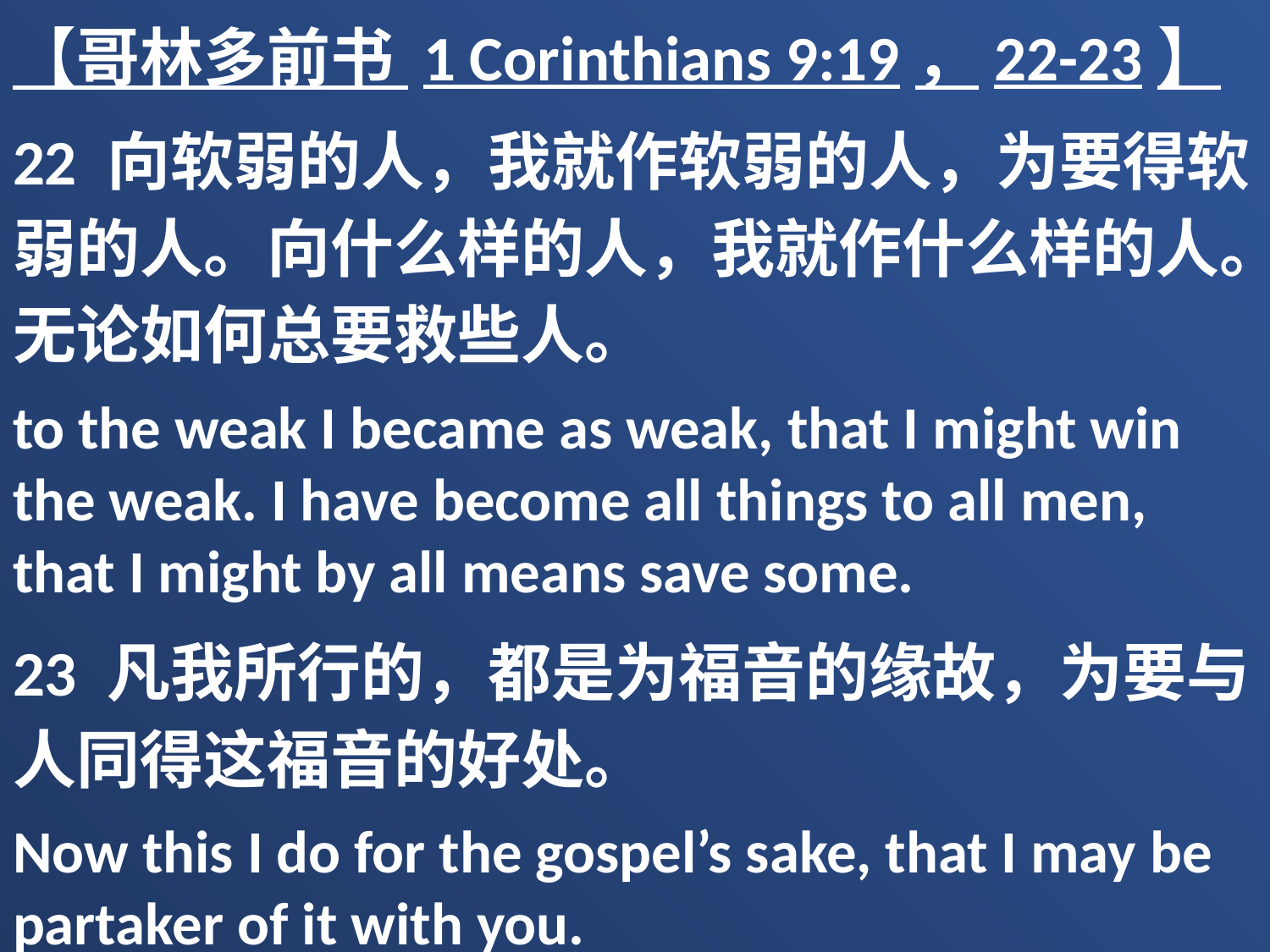

【哥林多前书 1 Corinthians 9:19，22-23】
22 向软弱的人，我就作软弱的人，为要得软弱的人。向什么样的人，我就作什么样的人。无论如何总要救些人。
to the weak I became as weak, that I might win the weak. I have become all things to all men, that I might by all means save some.
23 凡我所行的，都是为福音的缘故，为要与人同得这福音的好处。
Now this I do for the gospel’s sake, that I may be partaker of it with you.